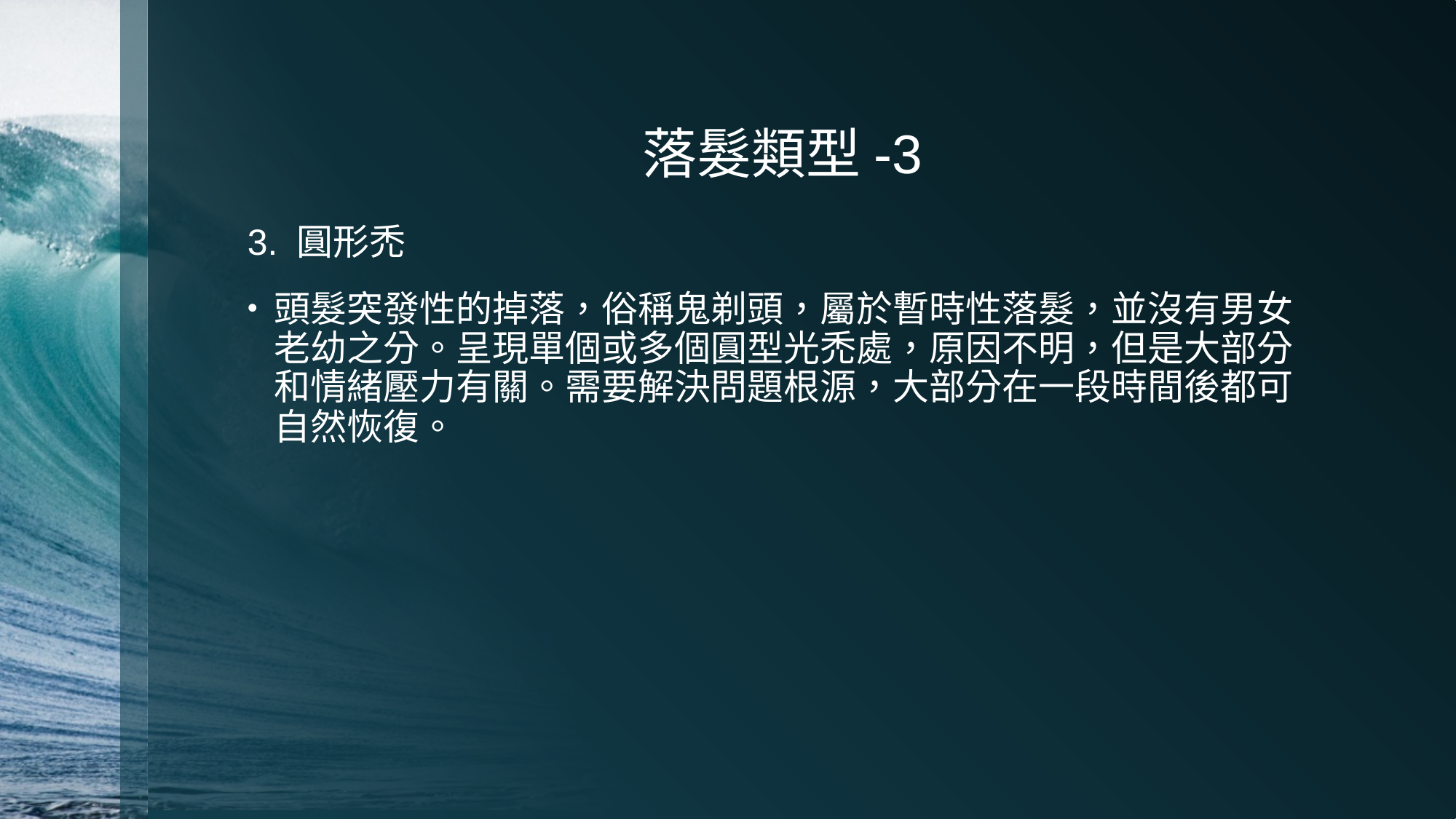

# 落髮類型-3
3. 圓形禿
頭髮突發性的掉落，俗稱鬼剃頭，屬於暫時性落髮，並沒有男女老幼之分。呈現單個或多個圓型光禿處，原因不明，但是大部分和情緒壓力有關。需要解決問題根源，大部分在一段時間後都可自然恢復。